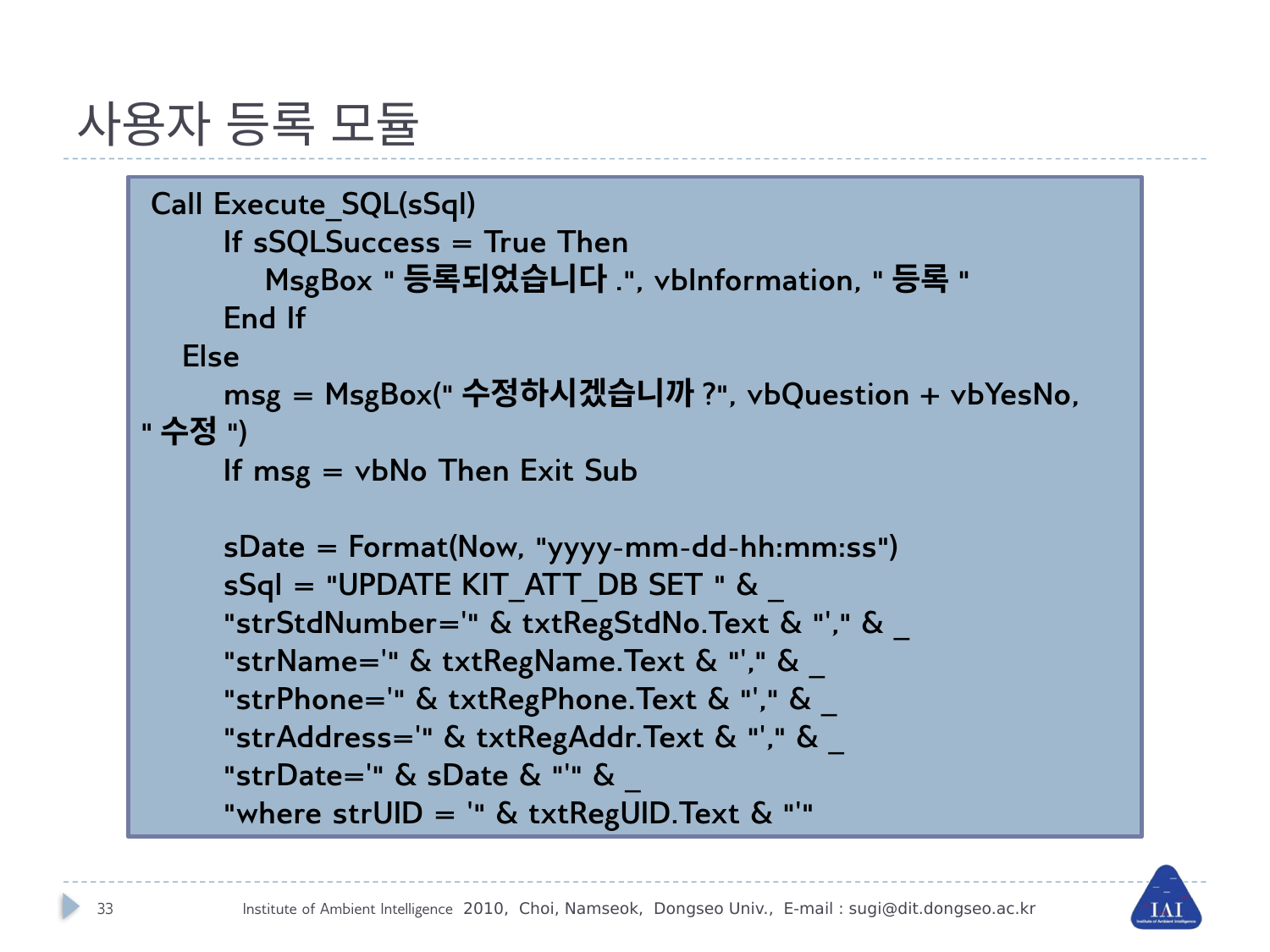

# 사용자 등록 모듈

 Call Execute_SQL(sSql)
        If sSQLSuccess = True Then
            MsgBox "등록되었습니다.", vbInformation, "등록"
        End If
    Else
        msg = MsgBox("수정하시겠습니까?", vbQuestion + vbYesNo, "수정")
        If msg = vbNo Then Exit Sub

        sDate = Format(Now, "yyyy-mm-dd-hh:mm:ss")
        sSql = "UPDATE KIT_ATT_DB SET " & _
        "strStdNumber='" & txtRegStdNo.Text & "'," & _
        "strName='" & txtRegName.Text & "'," & _
        "strPhone='" & txtRegPhone.Text & "'," & _
        "strAddress='" & txtRegAddr.Text & "'," & _
        "strDate='" & sDate & "'" & _
        "where strUID = '" & txtRegUID.Text & "'"